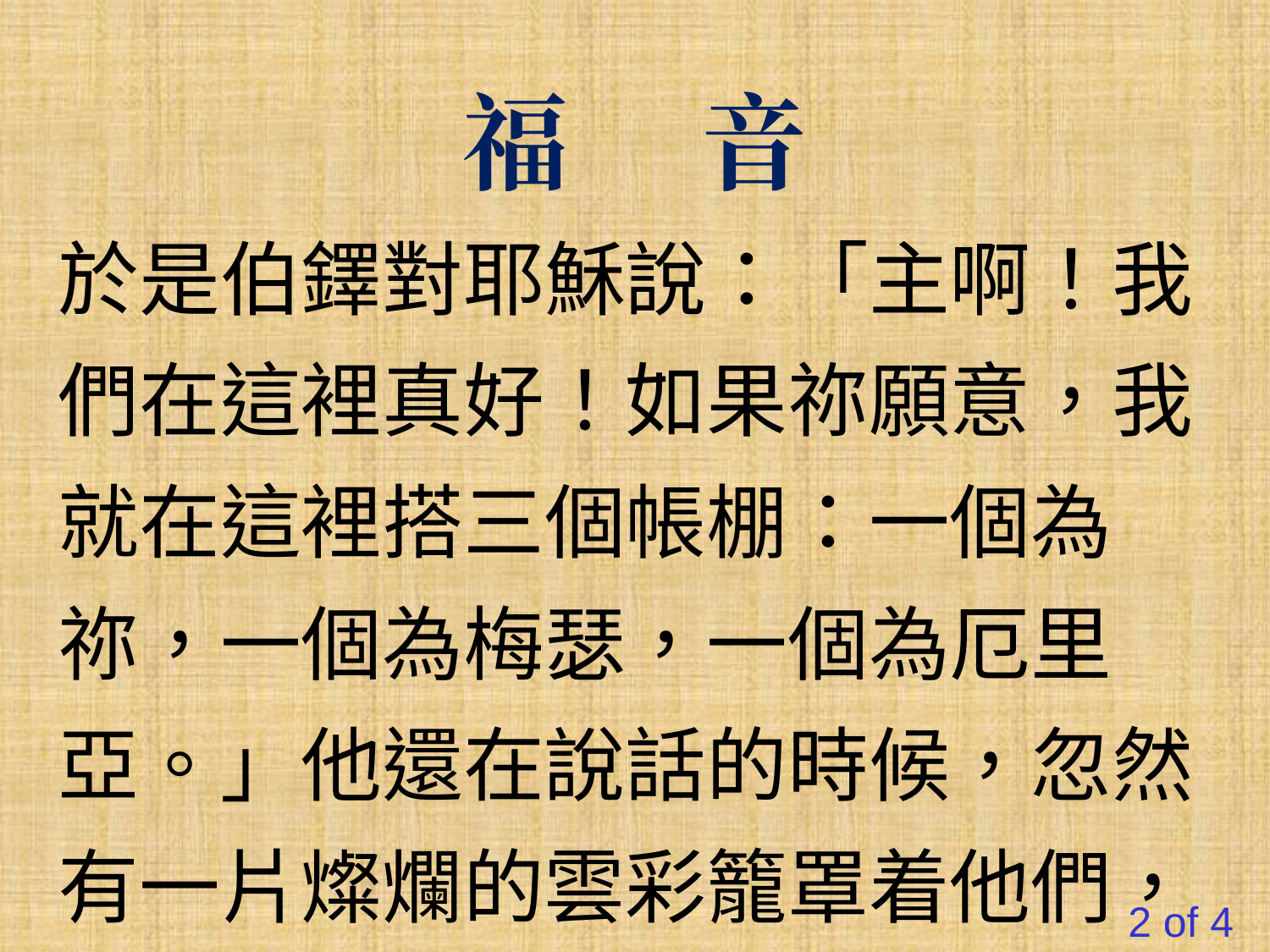

福     音
於是伯鐸對耶穌說：「主啊！我們在這裡真好！如果祢願意，我就在這裡搭三個帳棚：一個為祢，一個為梅瑟，一個為厄里亞。」他還在說話的時候，忽然有一片燦爛的雲彩籠罩着他們，
2 of 4